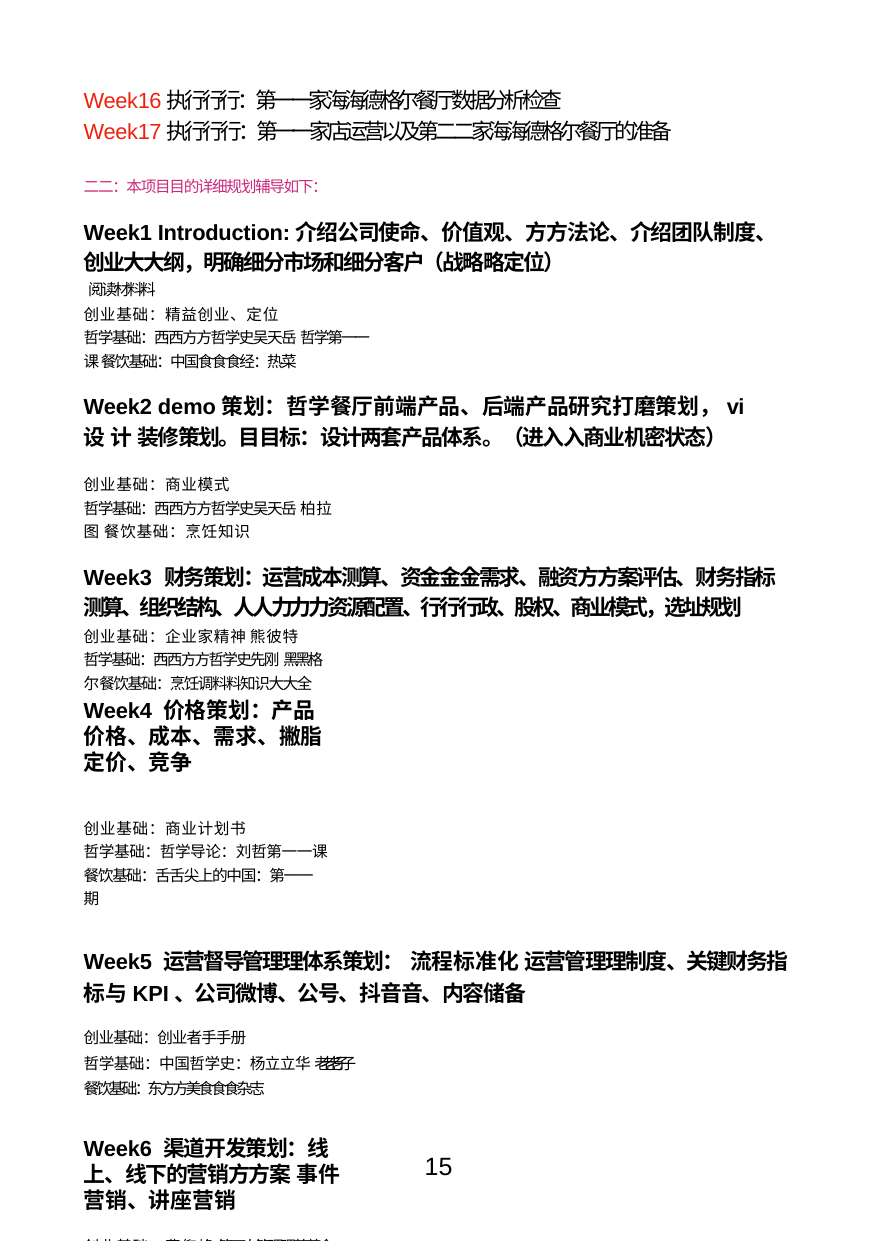

Week16执⾏行行：第⼀一家海海德格尔餐厅数据分析检查
Week17执⾏行行：第⼀一家店运营以及第⼆二家海海德格尔餐厅的准备

⼆二：本项⽬目的详细规划辅导如下：

Week1 Introduction:介绍公司使命、价值观、⽅方法论、介绍团队制度、 创业⼤大纲，明确细分市场和细分客户（战略略定位）
阅读材料料
创业基础：精益创业、定位
哲学基础：⻄西⽅方哲学史吴天岳 哲学第⼀一课 餐饮基础：中国⻝⾷食经：热菜

Week2 demo策划：哲学餐厅前端产品、后端产品研究打磨策划，vi设 计 装修策划。⽬目标：设计两套产品体系。（进⼊入商业机密状态）

创业基础：商业模式
哲学基础：⻄西⽅方哲学史吴天岳 柏拉图 餐饮基础：烹饪知识

Week3 财务策划：运营成本测算、资⾦金金需求、融资⽅方案评估、财务指标 测算、组织结构、⼈人⼒力力资源配置、⾏行行政、股权、商业模式，选址规划
创业基础：企业家精神 熊彼特
哲学基础：⻄西⽅方哲学史先刚 ⿊黑格尔 餐饮基础：烹饪调料料知识⼤大全
Week4 价格策划：产品价格、成本、需求、撇脂定价、竞争

创业基础：商业计划书
哲学基础：哲学导论：刘哲第⼀一课 餐饮基础：⾆舌尖上的中国：第⼀一期

Week5 运营督导管理理体系策划： 流程标准化 运营管理理制度、关键财务指 标与KPI、公司微博、公号、抖⾳音、内容储备
创业基础：创业者⼿手册
哲学基础：中国哲学史：杨⽴立华 ⽼老老⼦子 餐饮基础：东⽅方美⻝⾷食杂志

Week6 渠道开发策划：线上、线下的营销⽅方案 事件营销、讲座营销
创业基础：曹仰峰 第四次管理理⾰革命 哲学基础：中国哲学史：杨⽴立华 孔⼦子
15